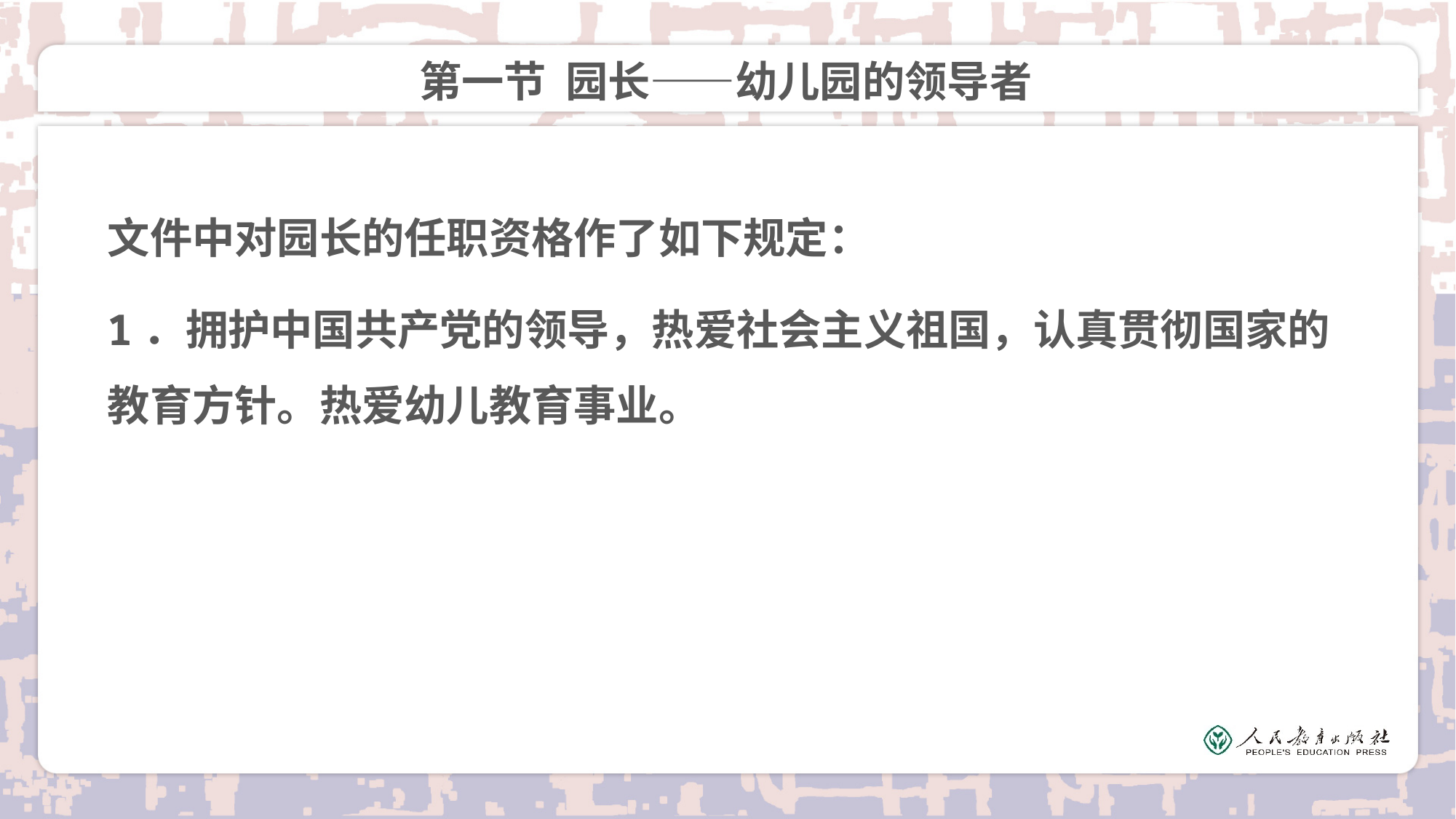

# 第一节  园长——幼儿园的领导者
文件中对园长的任职资格作了如下规定：
1．拥护中国共产党的领导，热爱社会主义祖国，认真贯彻国家的教育方针。热爱幼儿教育事业。